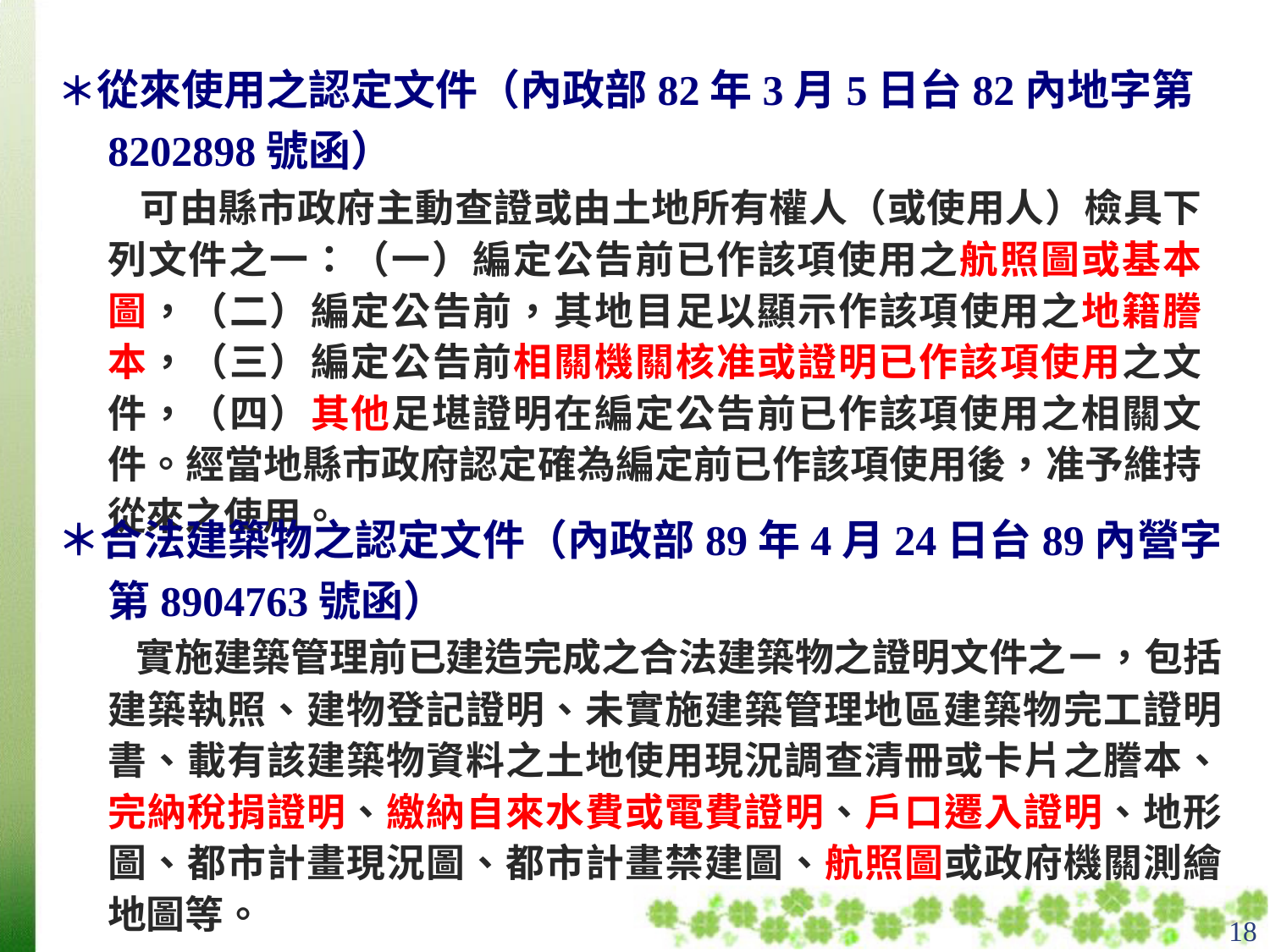

＊從來使用之認定文件（內政部82年3月5日台82內地字第8202898號函）
       可由縣市政府主動查證或由土地所有權人（或使用人）檢具下列文件之一：（一）編定公告前已作該項使用之航照圖或基本圖，（二）編定公告前，其地目足以顯示作該項使用之地籍謄本，（三）編定公告前相關機關核准或證明已作該項使用之文件，（四）其他足堪證明在編定公告前已作該項使用之相關文件。經當地縣市政府認定確為編定前已作該項使用後，准予維持從來之使用。
＊合法建築物之認定文件（內政部89年4月24日台89內營字第8904763號函）
       實施建築管理前已建造完成之合法建築物之證明文件之ㄧ，包括建築執照、建物登記證明、未實施建築管理地區建築物完工證明書、載有該建築物資料之土地使用現況調查清冊或卡片之謄本、完納稅捐證明、繳納自來水費或電費證明、戶口遷入證明、地形圖、都市計畫現況圖、都市計畫禁建圖、航照圖或政府機關測繪地圖等。
18